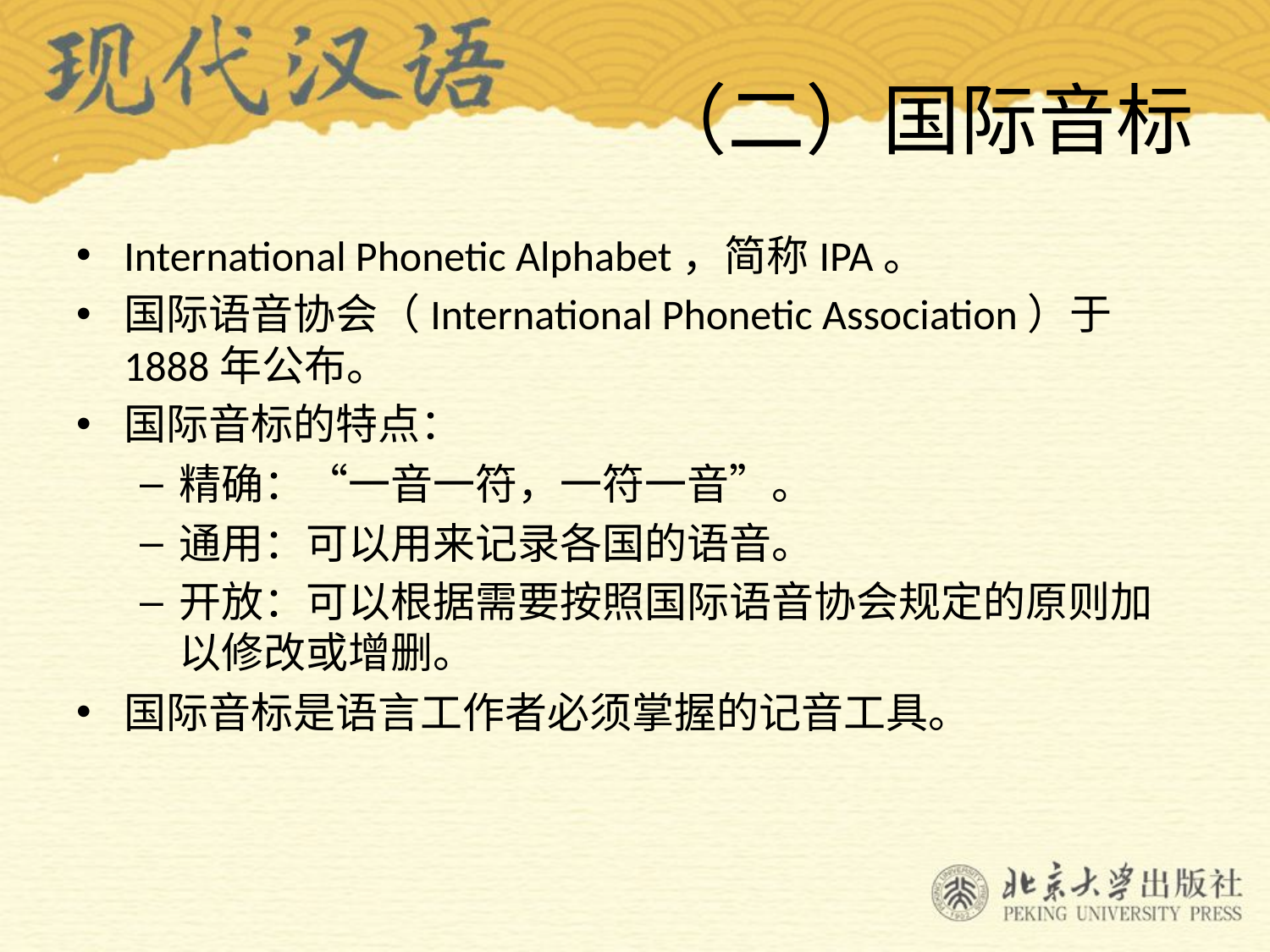

# （二）国际音标
International Phonetic Alphabet，简称IPA。
国际语音协会（International Phonetic Association）于1888年公布。
国际音标的特点：
精确：“一音一符，一符一音”。
通用：可以用来记录各国的语音。
开放：可以根据需要按照国际语音协会规定的原则加以修改或增删。
国际音标是语言工作者必须掌握的记音工具。